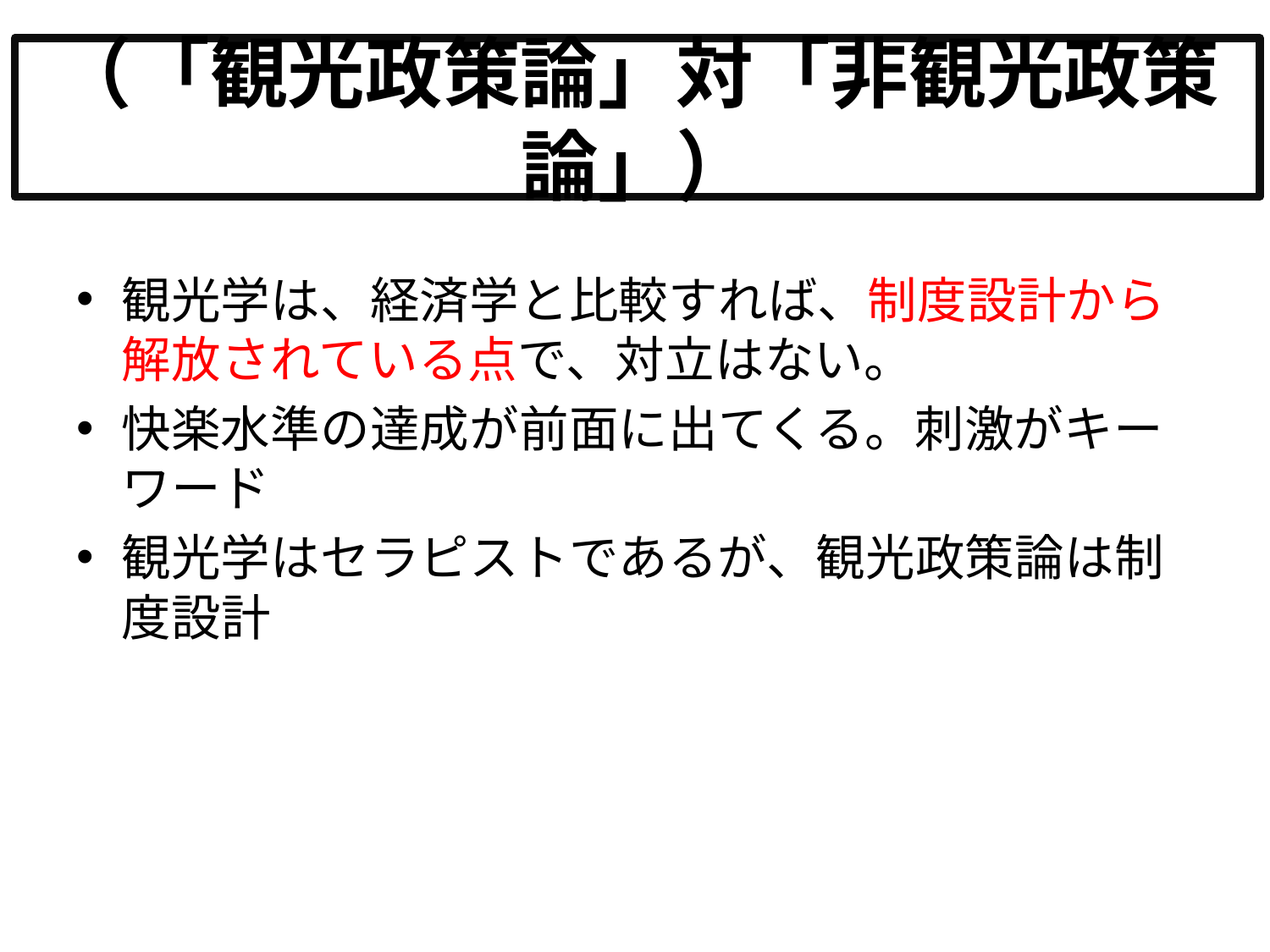

# （「観光政策論」対「非観光政策論」）
観光学は、経済学と比較すれば、制度設計から解放されている点で、対立はない。
快楽水準の達成が前面に出てくる。刺激がキーワード
観光学はセラピストであるが、観光政策論は制度設計